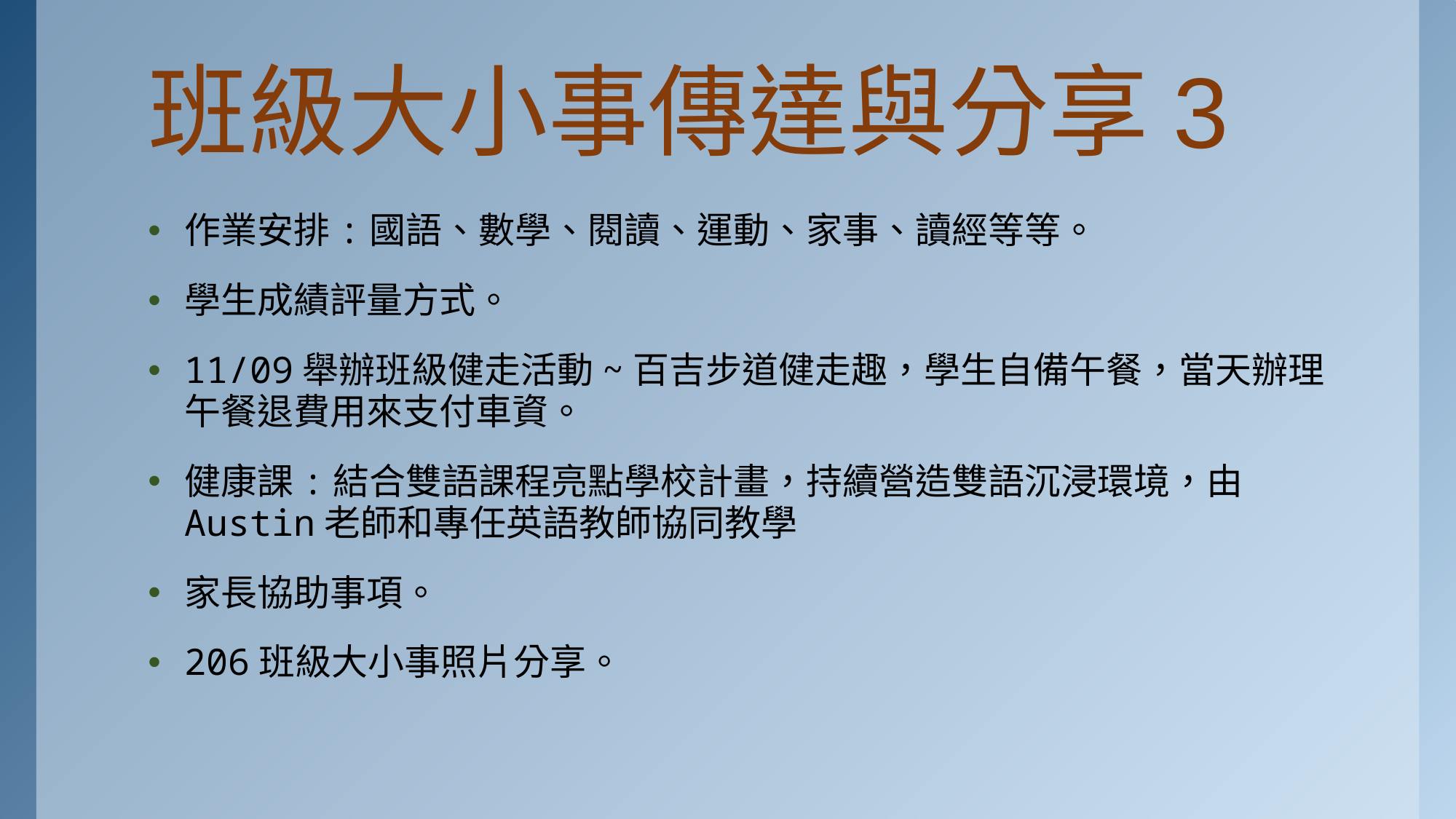

# 班級大小事傳達與分享3
作業安排:國語、數學、閱讀、運動、家事、讀經等等。
學生成績評量方式。
11/09舉辦班級健走活動~百吉步道健走趣，學生自備午餐，當天辦理午餐退費用來支付車資。
健康課:結合雙語課程亮點學校計畫，持續營造雙語沉浸環境，由Austin老師和專任英語教師協同教學
家長協助事項。
206班級大小事照片分享。